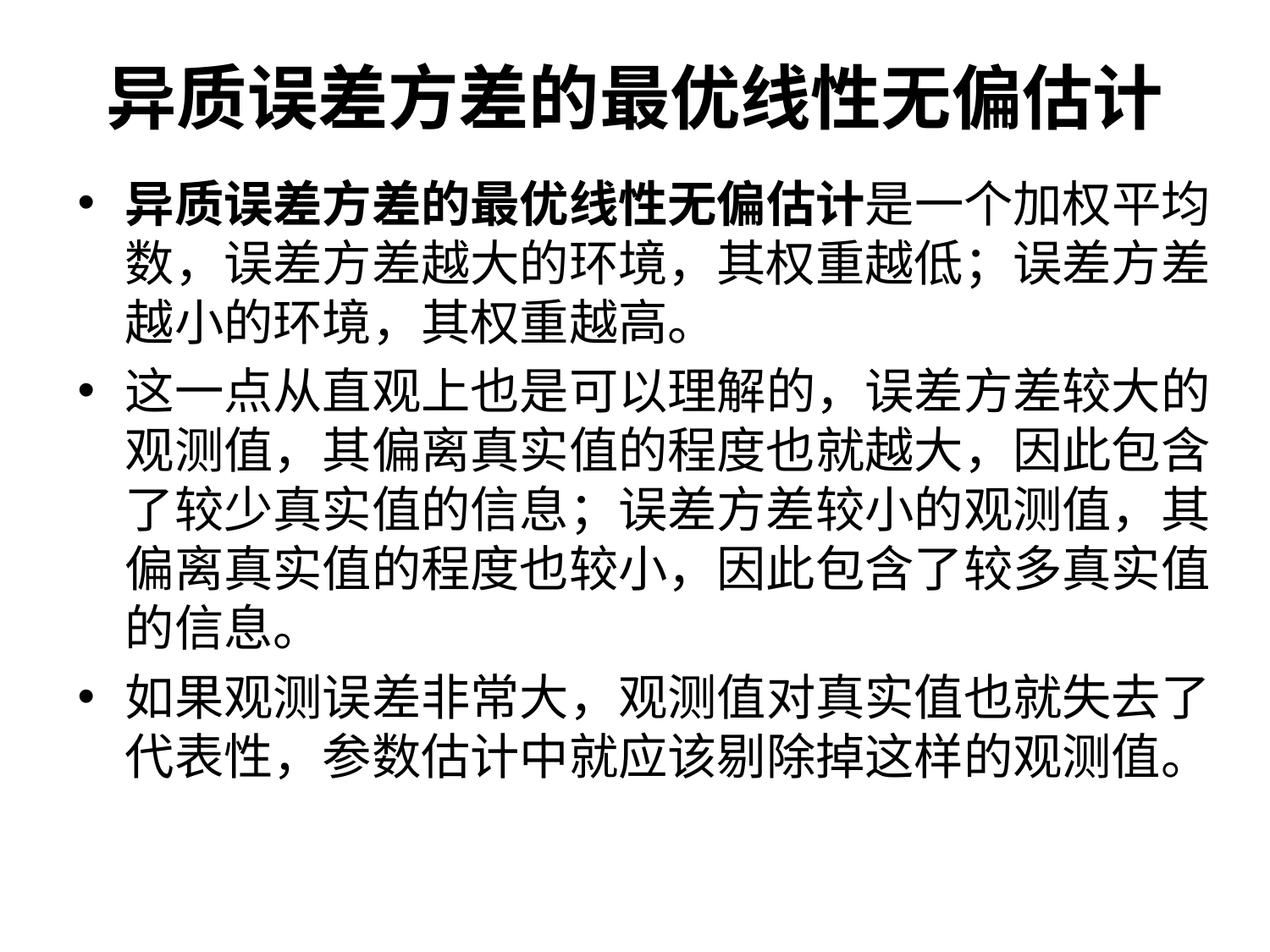

# 异质误差方差的最优线性无偏估计
异质误差方差的最优线性无偏估计是一个加权平均数，误差方差越大的环境，其权重越低；误差方差越小的环境，其权重越高。
这一点从直观上也是可以理解的，误差方差较大的观测值，其偏离真实值的程度也就越大，因此包含了较少真实值的信息；误差方差较小的观测值，其偏离真实值的程度也较小，因此包含了较多真实值的信息。
如果观测误差非常大，观测值对真实值也就失去了代表性，参数估计中就应该剔除掉这样的观测值。